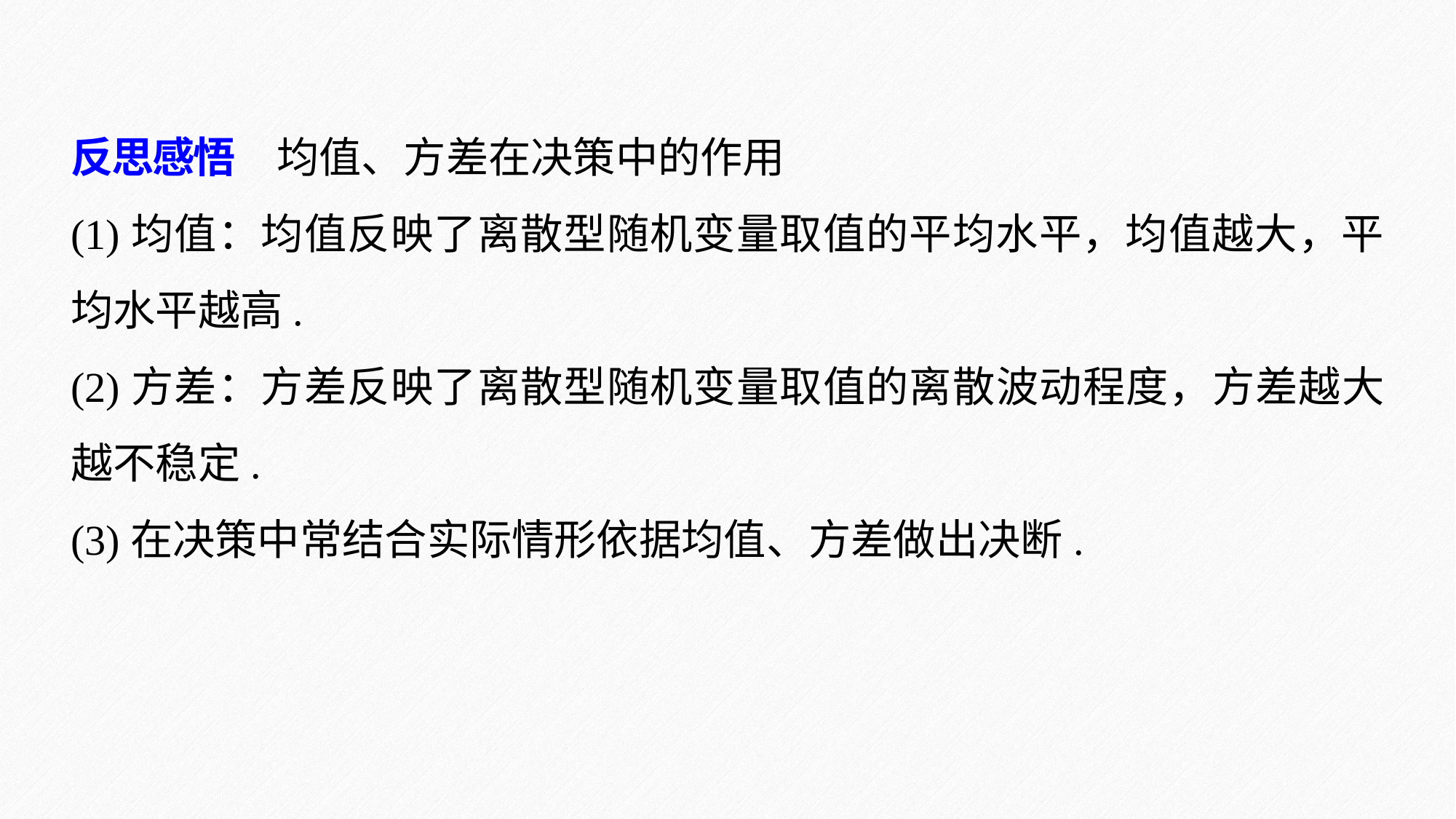

反思感悟　均值、方差在决策中的作用
(1)均值：均值反映了离散型随机变量取值的平均水平，均值越大，平均水平越高.
(2)方差：方差反映了离散型随机变量取值的离散波动程度，方差越大越不稳定.
(3)在决策中常结合实际情形依据均值、方差做出决断.